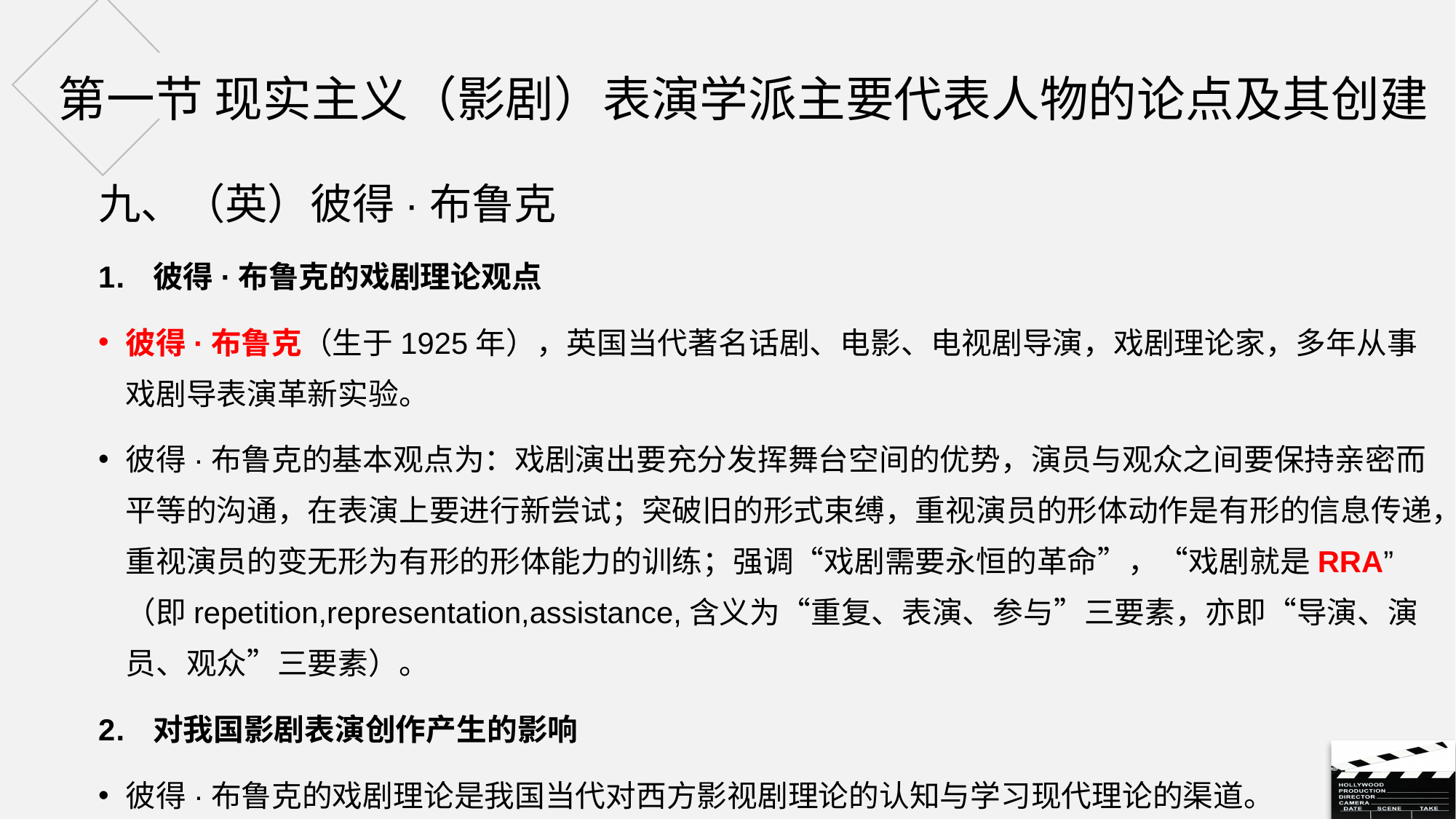

# 第一节 现实主义（影剧）表演学派主要代表人物的论点及其创建
九、（英）彼得·布鲁克
彼得·布鲁克的戏剧理论观点
彼得·布鲁克（生于1925年），英国当代著名话剧、电影、电视剧导演，戏剧理论家，多年从事戏剧导表演革新实验。
彼得·布鲁克的基本观点为：戏剧演出要充分发挥舞台空间的优势，演员与观众之间要保持亲密而平等的沟通，在表演上要进行新尝试；突破旧的形式束缚，重视演员的形体动作是有形的信息传递，重视演员的变无形为有形的形体能力的训练；强调“戏剧需要永恒的革命”，“戏剧就是RRA”（即repetition,representation,assistance,含义为“重复、表演、参与”三要素，亦即“导演、演员、观众”三要素）。
对我国影剧表演创作产生的影响
彼得·布鲁克的戏剧理论是我国当代对西方影视剧理论的认知与学习现代理论的渠道。